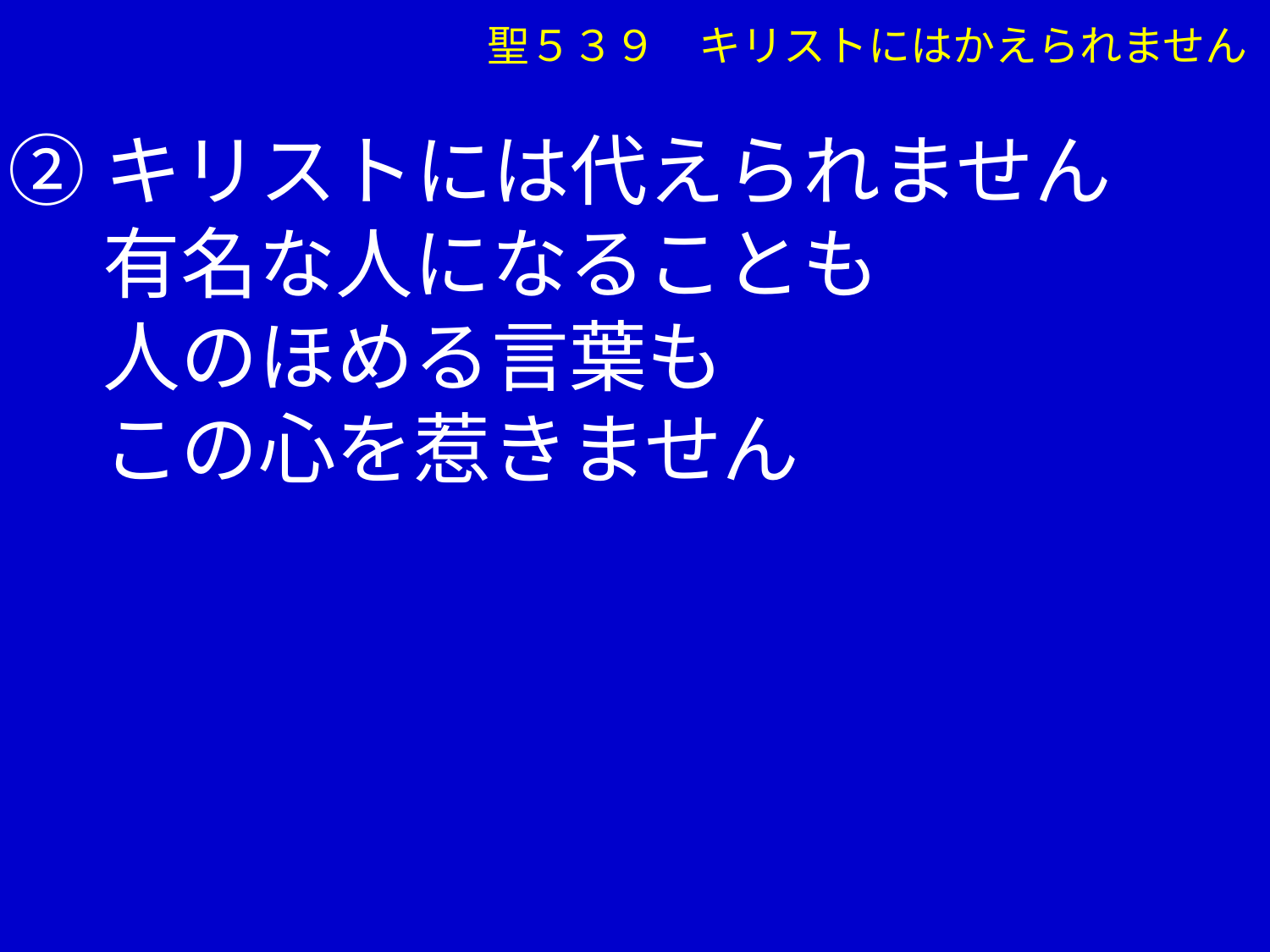

聖５３９　キリストにはかえられません
②キリストには代えられません
　 有名な人になることも
　 人のほめる言葉も
　 この心を惹きません